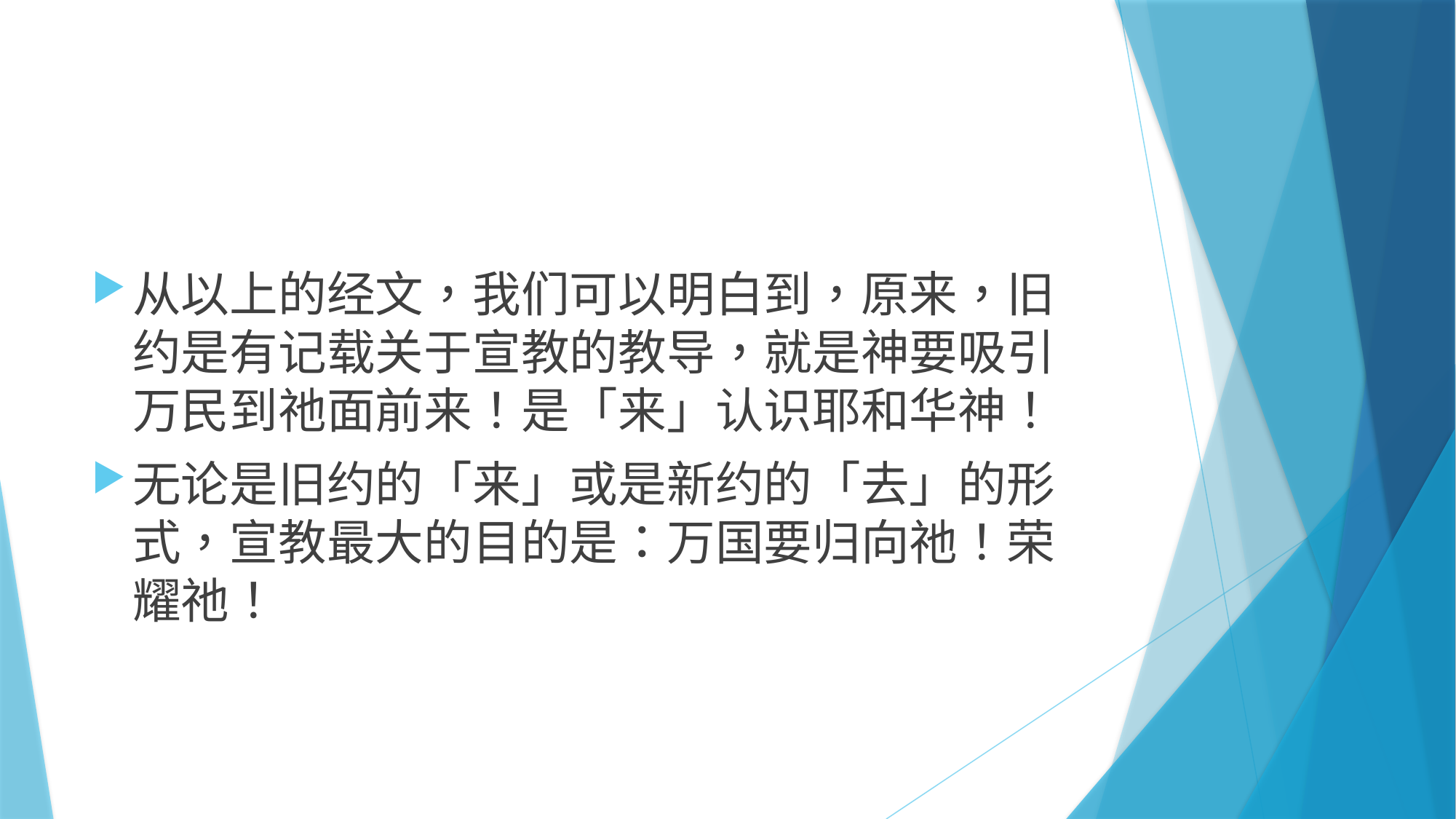

#
从以上的经文，我们可以明白到，原来，旧约是有记载关于宣教的教导，就是神要吸引万民到祂面前来！是「来」认识耶和华神！
无论是旧约的「来」或是新约的「去」的形式，宣教最大的目的是：万国要归向祂！荣耀祂！